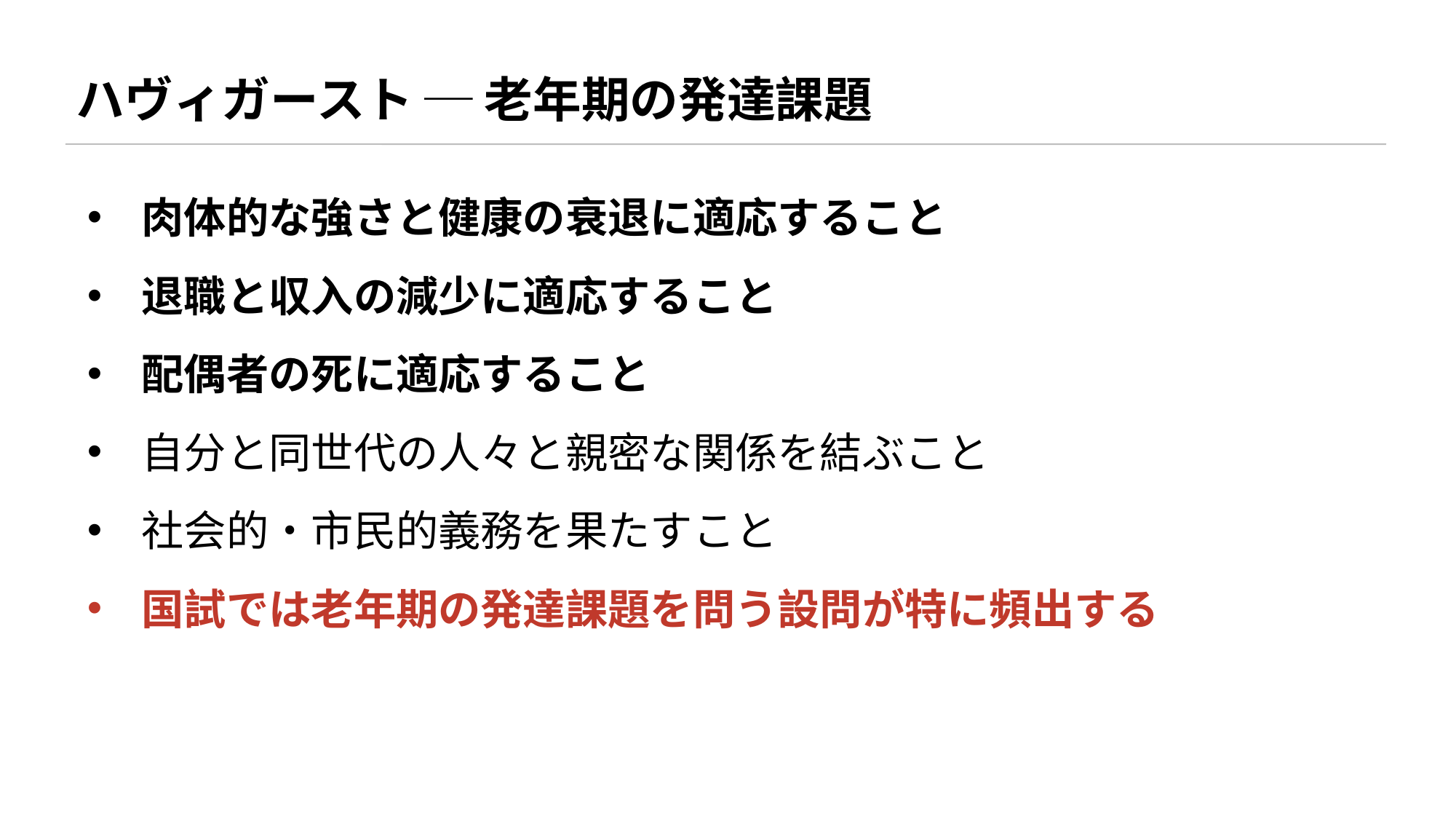

ハヴィガースト ─ 老年期の発達課題

肉体的な強さと健康の衰退に適応すること
退職と収入の減少に適応すること
配偶者の死に適応すること
自分と同世代の人々と親密な関係を結ぶこと
社会的・市民的義務を果たすこと
国試では老年期の発達課題を問う設問が特に頻出する